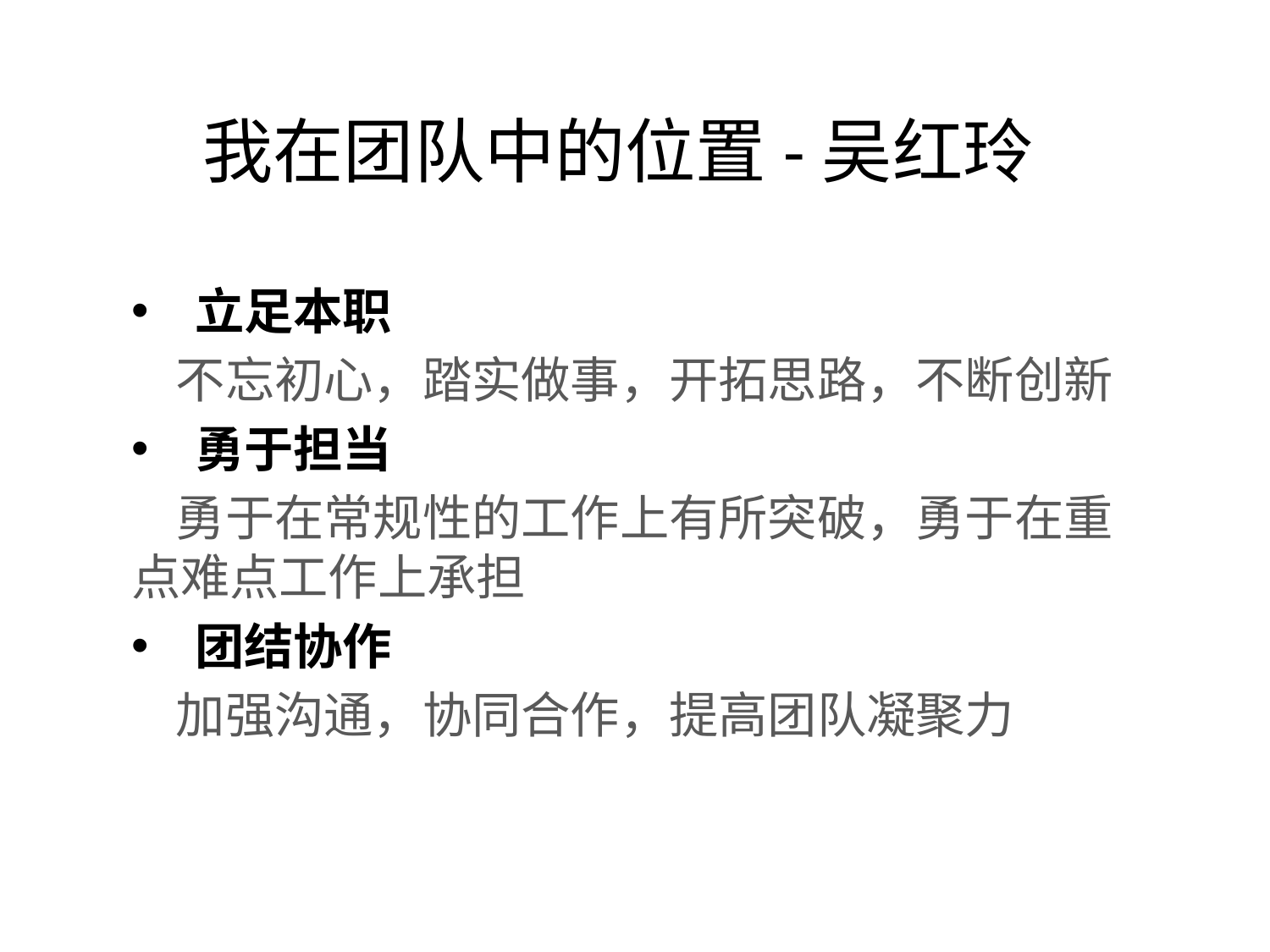

# 我在团队中的位置-吴红玲
立足本职
   不忘初心，踏实做事，开拓思路，不断创新
勇于担当
   勇于在常规性的工作上有所突破，勇于在重     点难点工作上承担
团结协作
   加强沟通，协同合作，提高团队凝聚力